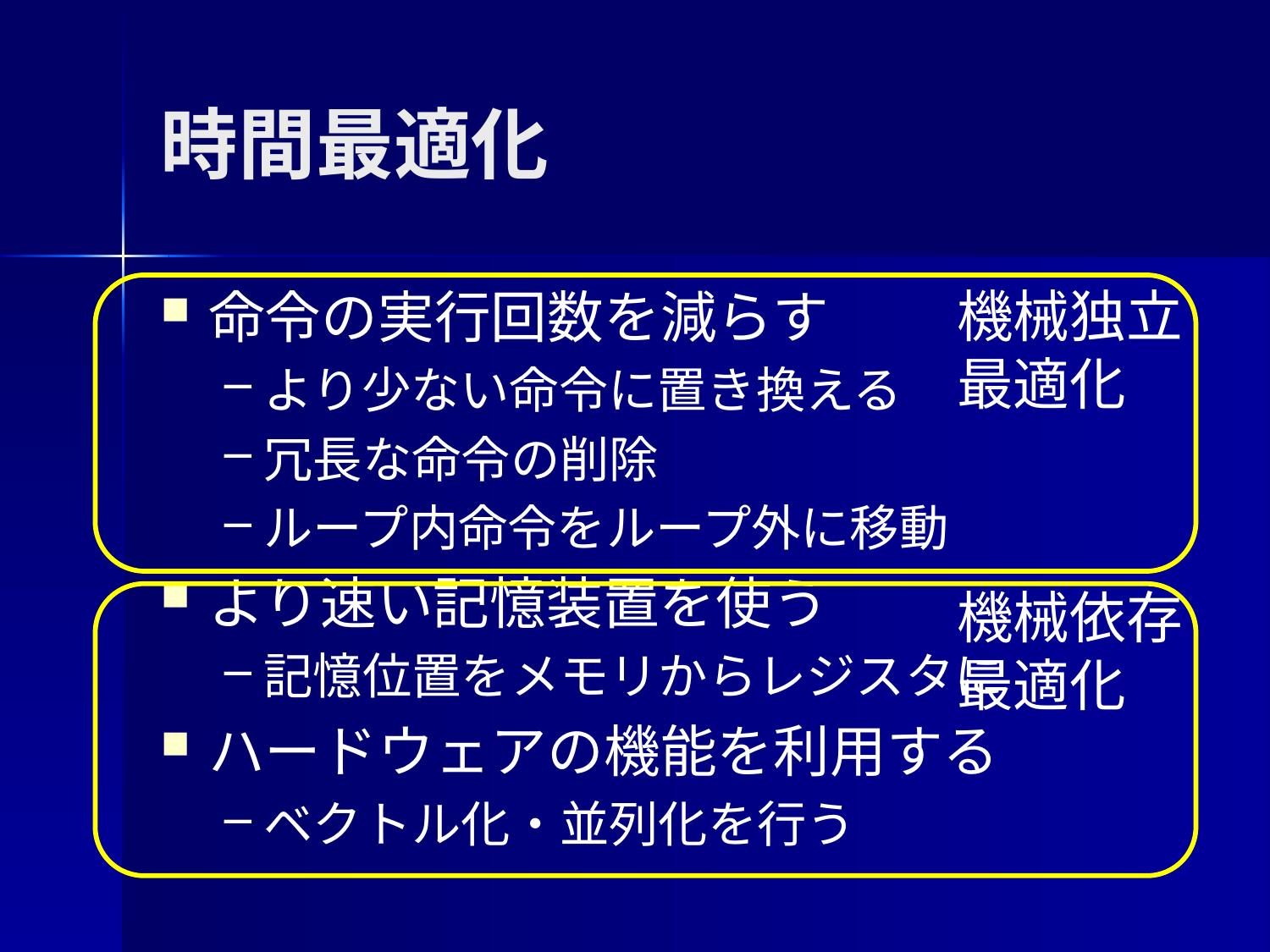

時間最適化
命令の実行回数を減らす
より少ない命令に置き換える
冗長な命令の削除
ループ内命令をループ外に移動
より速い記憶装置を使う
記憶位置をメモリからレジスタに
ハードウェアの機能を利用する
ベクトル化・並列化を行う

機械独立
最適化
機械依存
最適化